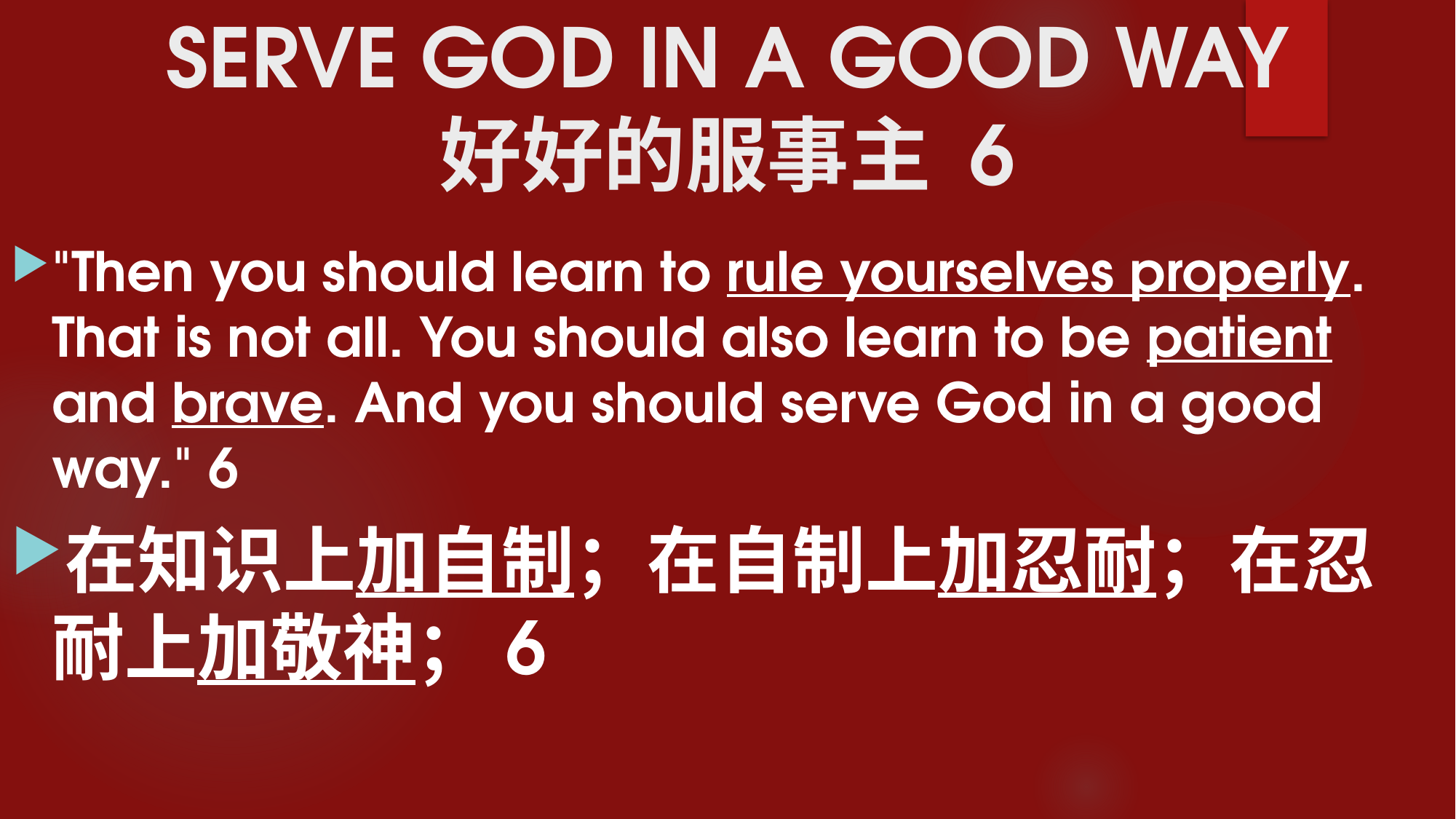

# SERVE GOD IN A GOOD WAY 好好的服事主 6
"Then you should learn to rule yourselves properly. That is not all. You should also learn to be patient and brave. And you should serve God in a good way." 6
在知识上加自制；在自制上加忍耐；在忍耐上加敬神；6